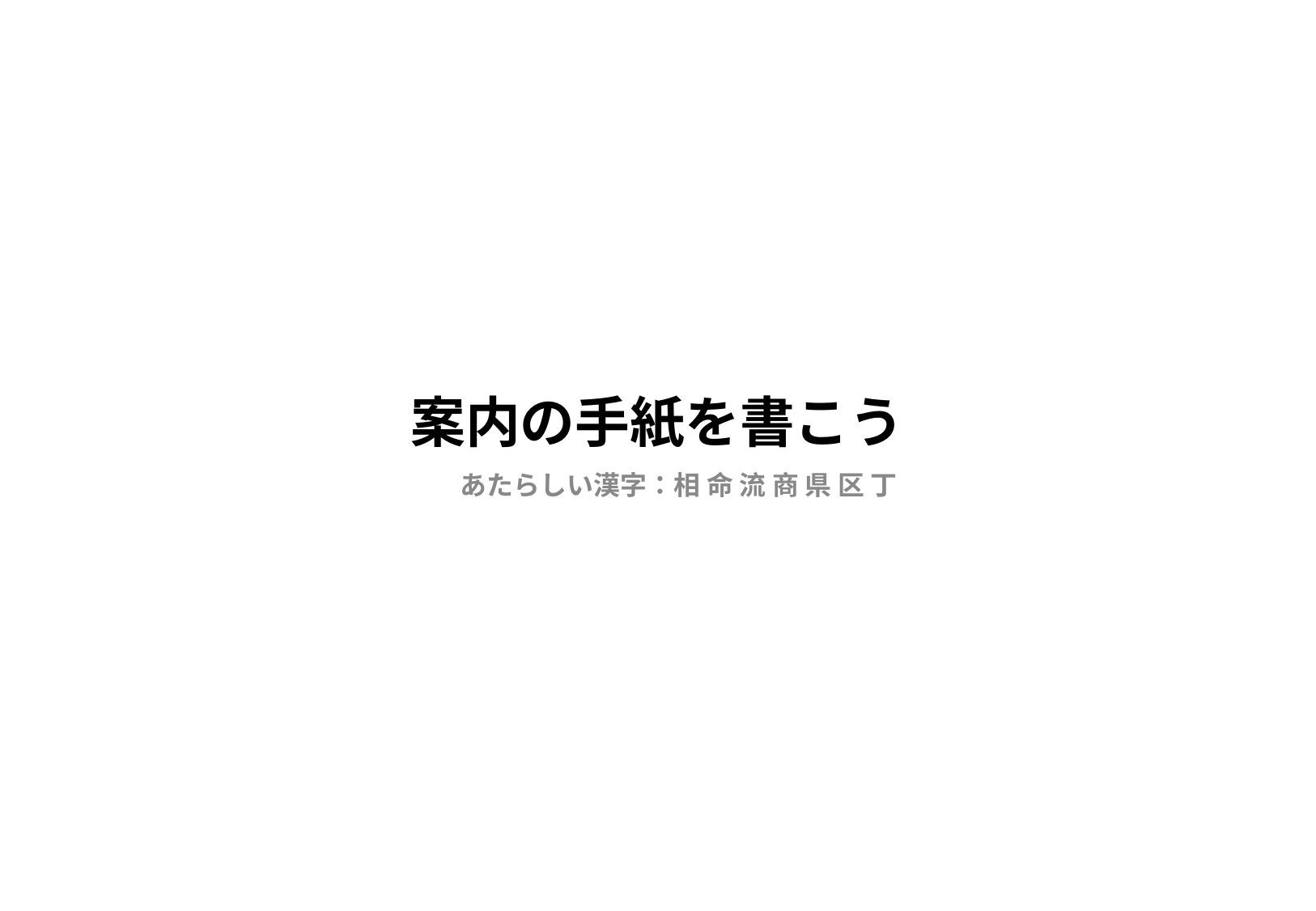

# 案内の手紙を書こう
あたらしい漢字：相 命 流 商 県 区 丁